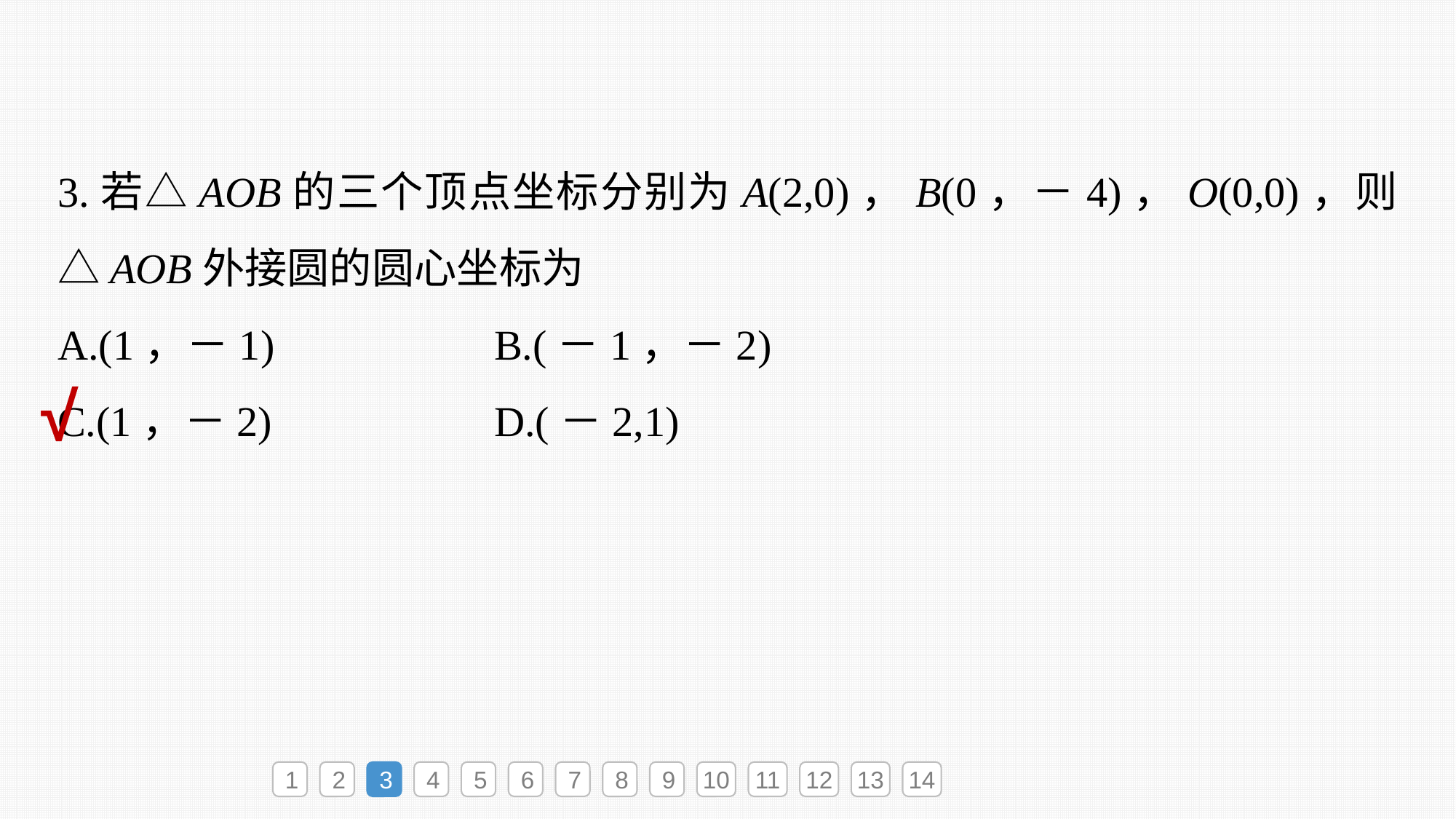

3.若△AOB的三个顶点坐标分别为A(2,0)，B(0，－4)，O(0,0)，则△AOB外接圆的圆心坐标为
A.(1，－1)  			B.(－1，－2)
C.(1，－2)  			D.(－2,1)
√
1
2
3
4
5
6
7
8
9
10
11
12
13
14